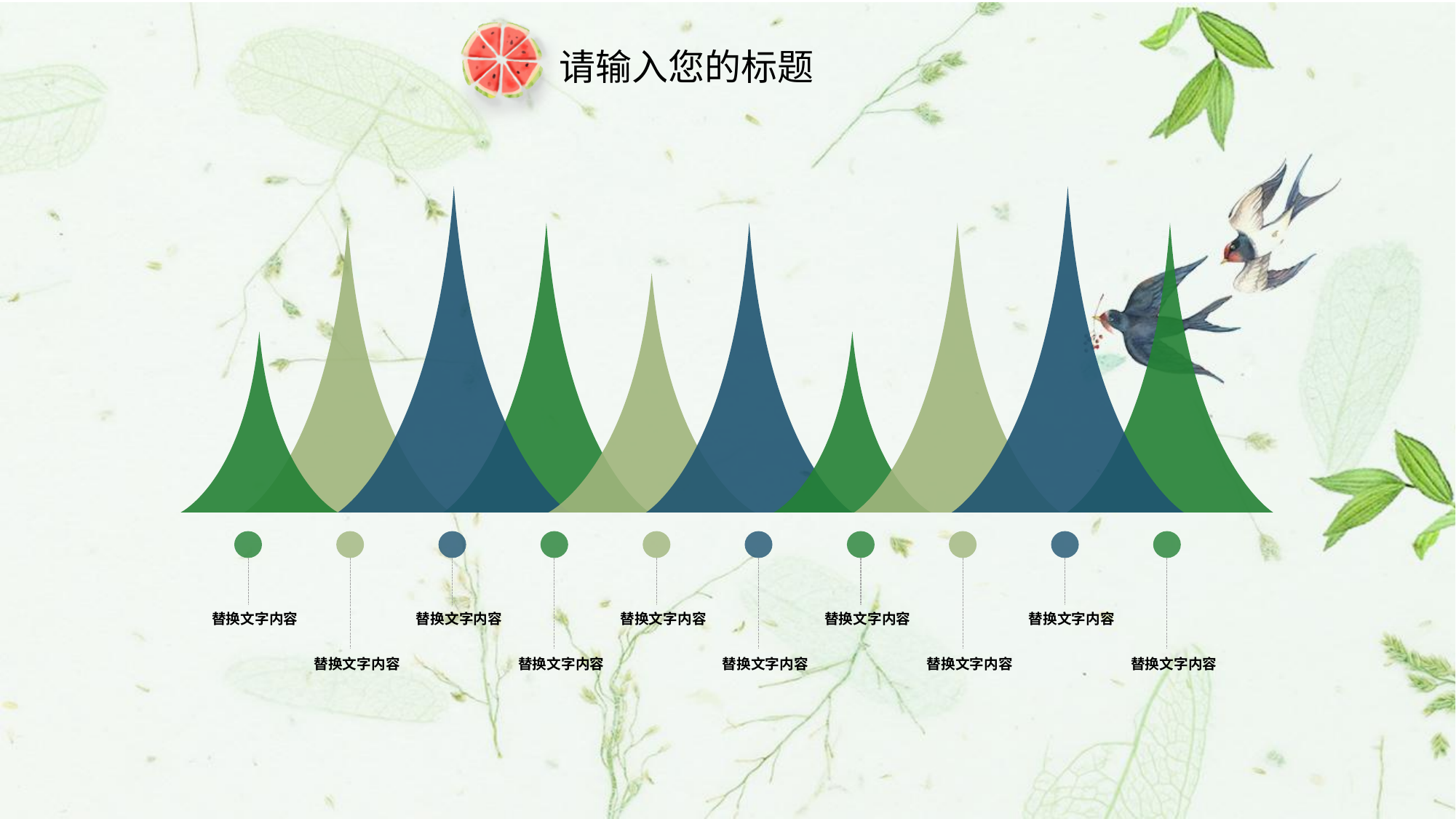

请输入您的标题

替换文字内容

替换文字内容

替换文字内容

替换文字内容

替换文字内容

替换文字内容

替换文字内容

替换文字内容

替换文字内容

替换文字内容